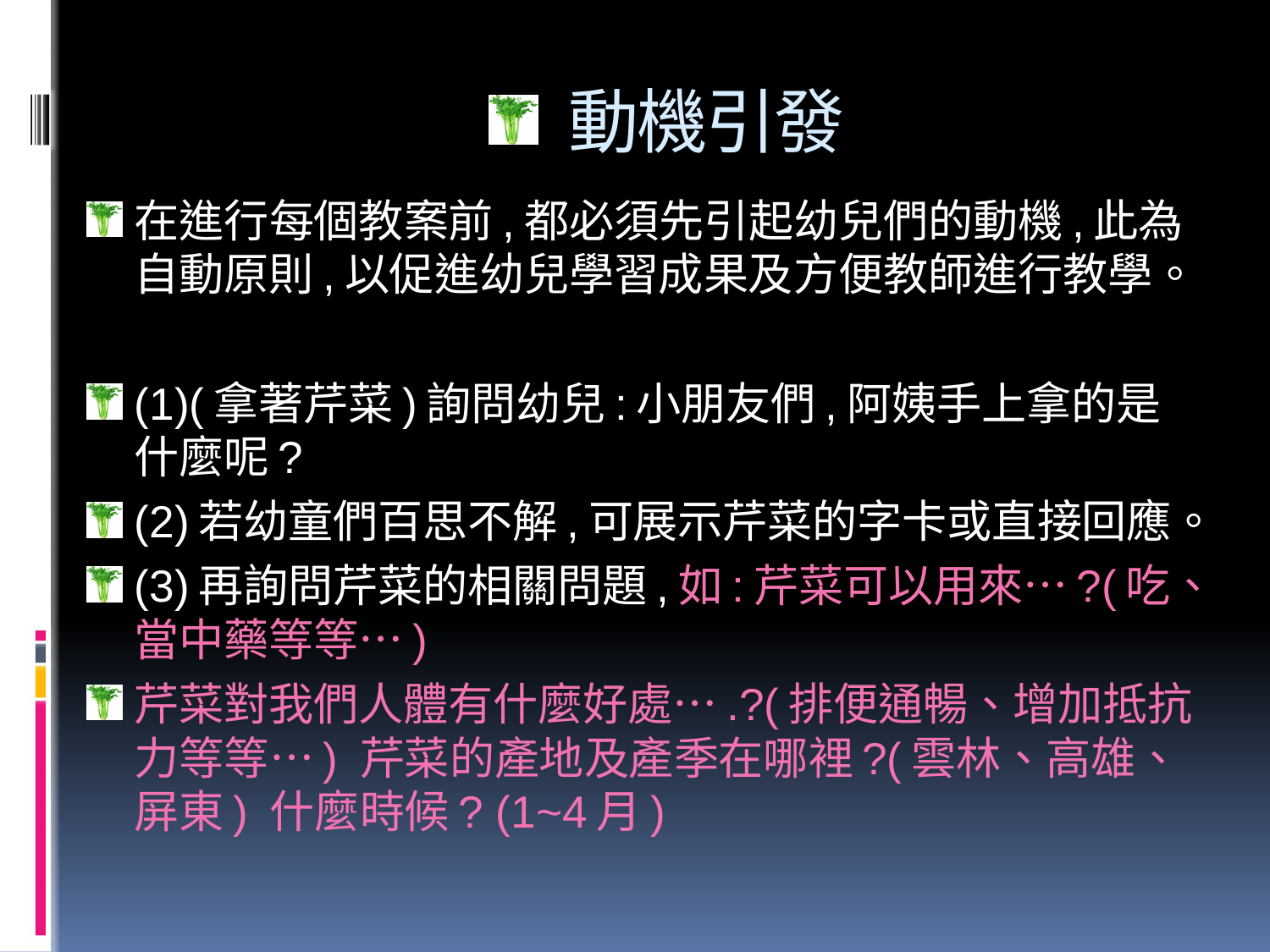

# 動機引發
在進行每個教案前,都必須先引起幼兒們的動機,此為自動原則,以促進幼兒學習成果及方便教師進行教學。

(1)(拿著芹菜)詢問幼兒:小朋友們,阿姨手上拿的是什麼呢?
(2)若幼童們百思不解,可展示芹菜的字卡或直接回應。
(3)再詢問芹菜的相關問題,如:芹菜可以用來…?(吃、當中藥等等…)
芹菜對我們人體有什麼好處….?(排便通暢、增加抵抗力等等…) 芹菜的產地及產季在哪裡?(雲林、高雄、屏東) 什麼時候? (1~4月)